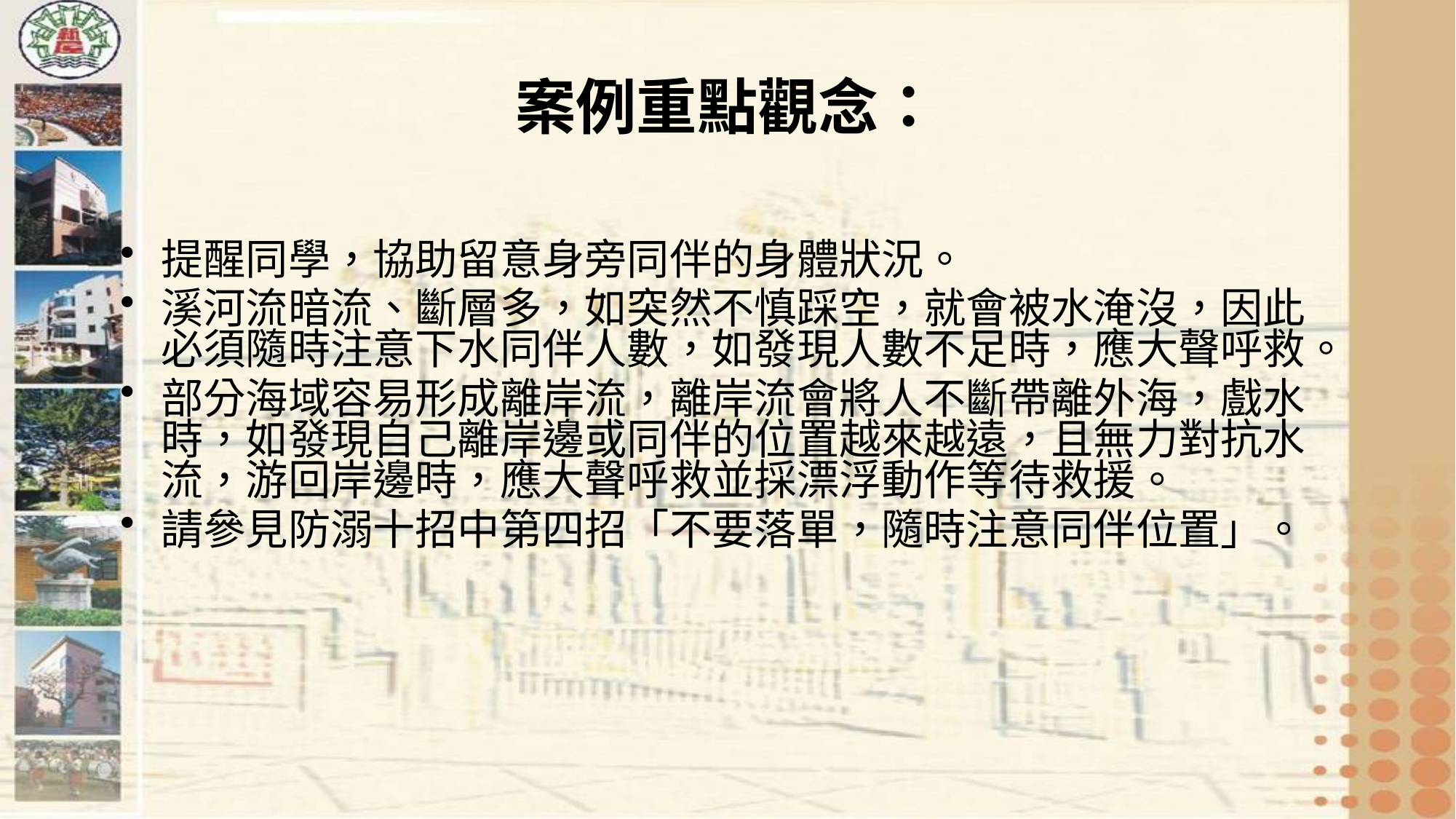

# 案例重點觀念：
提醒同學，協助留意身旁同伴的身體狀況。
溪河流暗流、斷層多，如突然不慎踩空，就會被水淹沒，因此必須隨時注意下水同伴人數，如發現人數不足時，應大聲呼救。
部分海域容易形成離岸流，離岸流會將人不斷帶離外海，戲水時，如發現自己離岸邊或同伴的位置越來越遠，且無力對抗水流，游回岸邊時，應大聲呼救並採漂浮動作等待救援。
請參見防溺十招中第四招「不要落單，隨時注意同伴位置」。